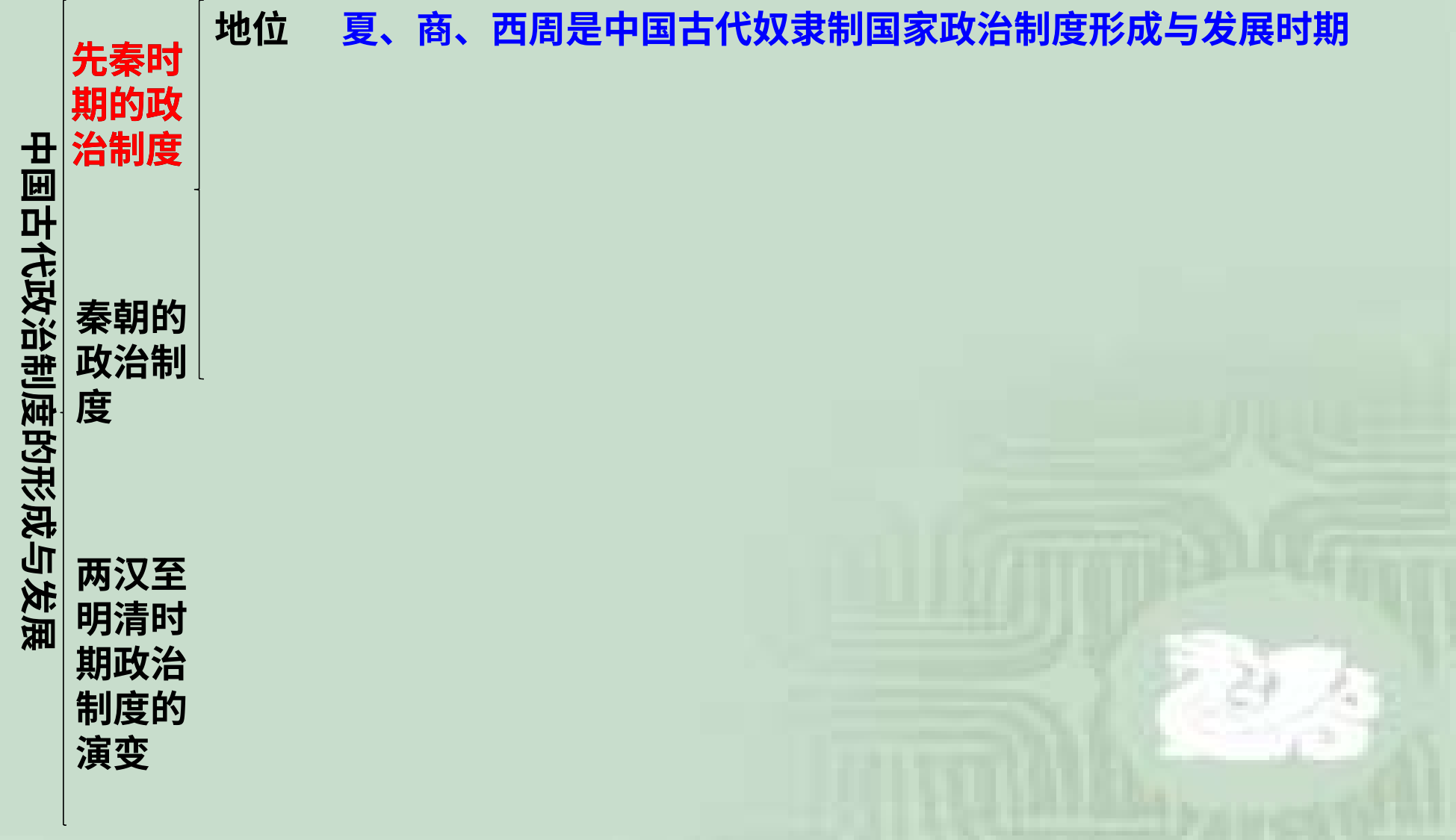

地位
夏、商、西周是中国古代奴隶制国家政治制度形成与发展时期
先秦时期的政治制度
先秦时期的政治制度
中国古代政治制度的形成与发展
秦朝的政治制度
两汉至明清时期政治制度的演变